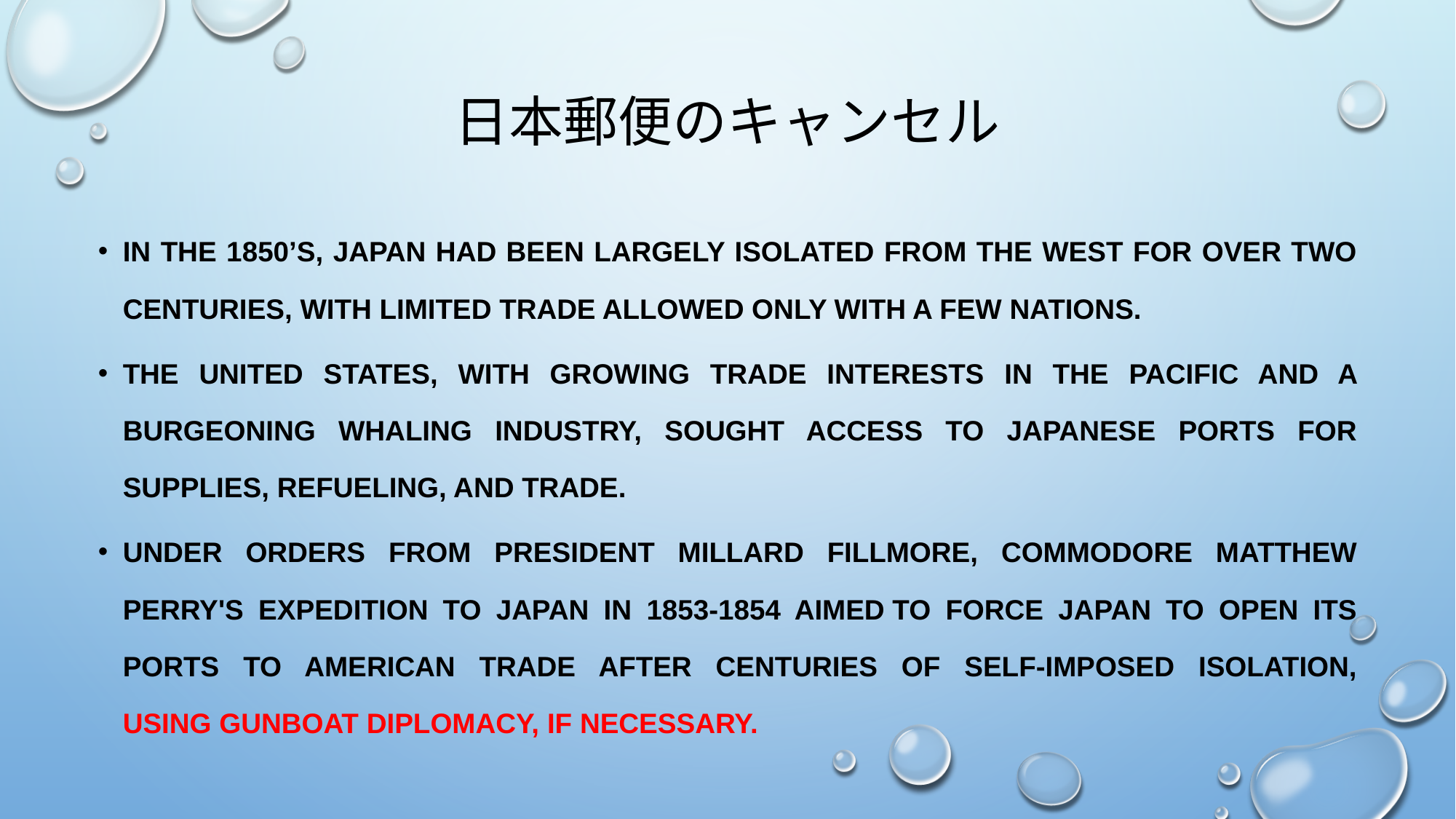

# 日本郵便のキャンセル

In the 1850’s, Japan had been largely isolated from the West for over two centuries, with limited trade allowed only with a few nations.
The United States, with growing trade interests in the Pacific and a burgeoning whaling industry, sought access to Japanese ports for supplies, refueling, and trade.
under orders from President Millard Fillmore, Commodore Matthew Perry's expedition to Japan in 1853-1854 aimed to force Japan to open its ports to American trade after centuries of self-imposed isolation, using gunboat diplomacy, if necessary.